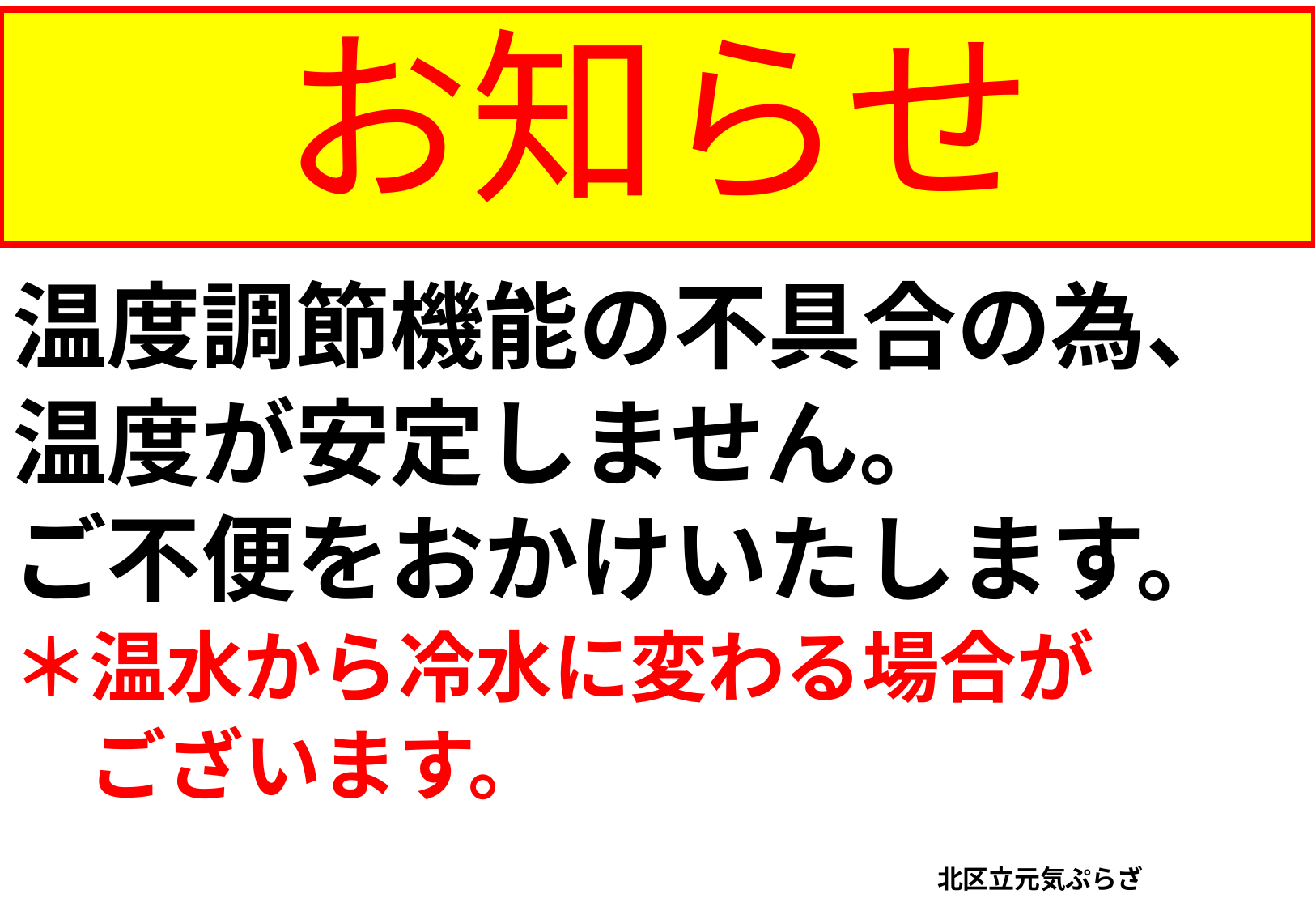

# お知らせ
温度調節機能の不具合の為、
温度が安定しません。
ご不便をおかけいたします。
＊温水から冷水に変わる場合が
　ございます。

　　　　　　　　　　　　　　　　　　　　　　　　　　　　　　　　　　　　北区立元気ぷらざ